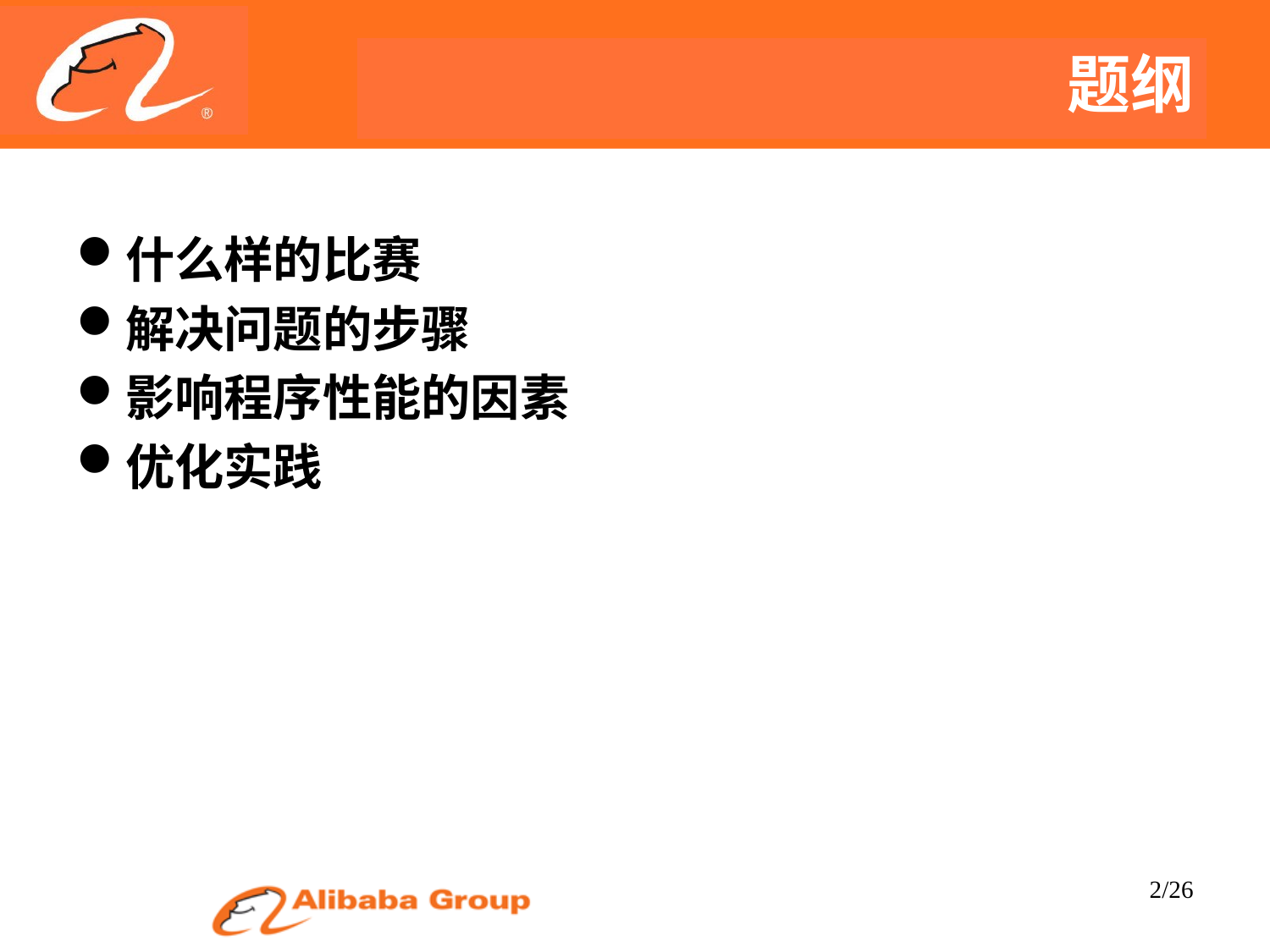

# 题纲
什么样的比赛
解决问题的步骤
影响程序性能的因素
优化实践
2/26